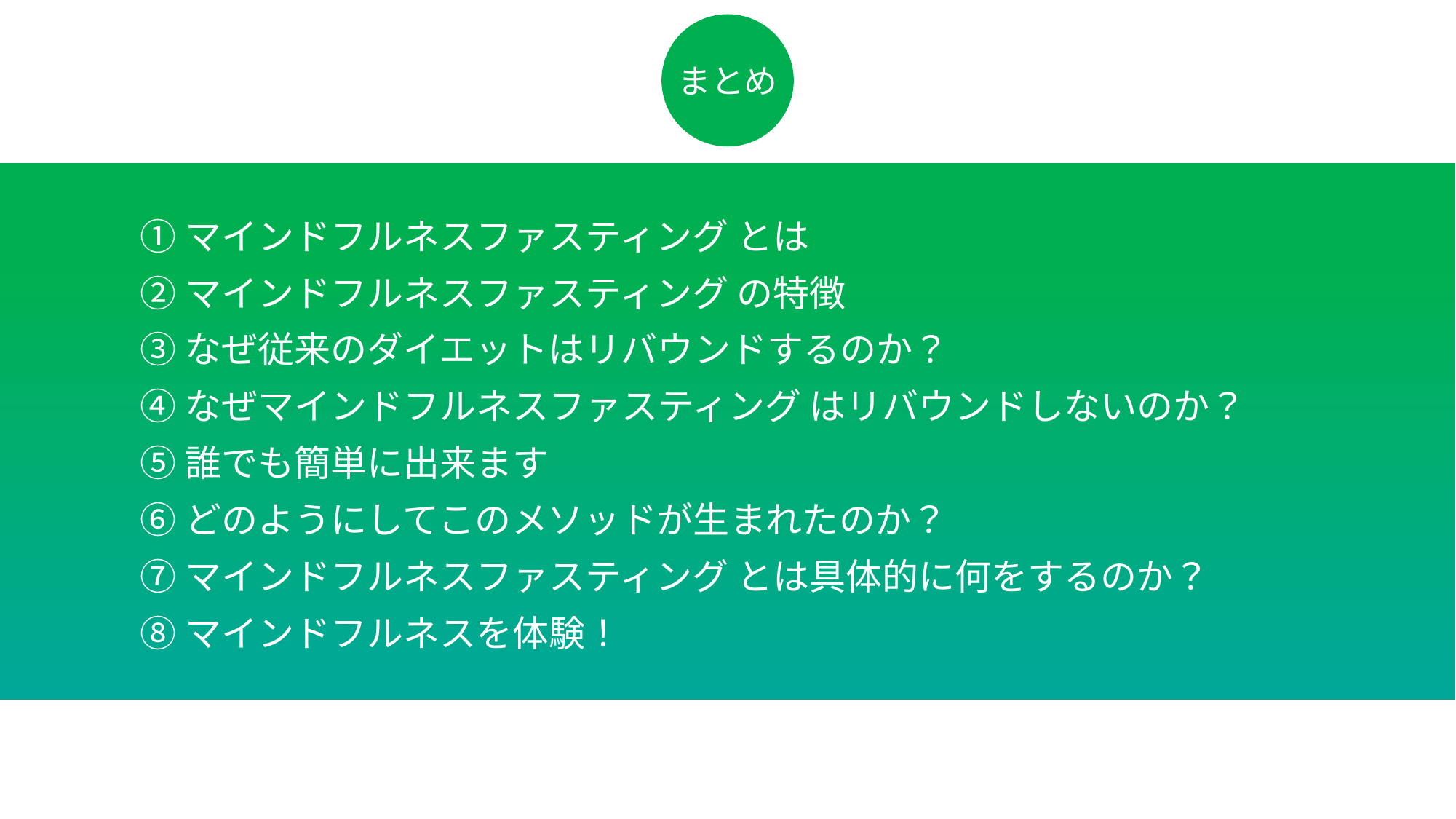

まとめ

①マインドフルネスファスティング とは
②マインドフルネスファスティング の特徴
③なぜ従来のダイエットはリバウンドするのか？
④なぜマインドフルネスファスティング はリバウンドしないのか？
⑤誰でも簡単に出来ます
⑥どのようにしてこのメソッドが生まれたのか？
⑦マインドフルネスファスティング とは具体的に何をするのか？
⑧マインドフルネスを体験！